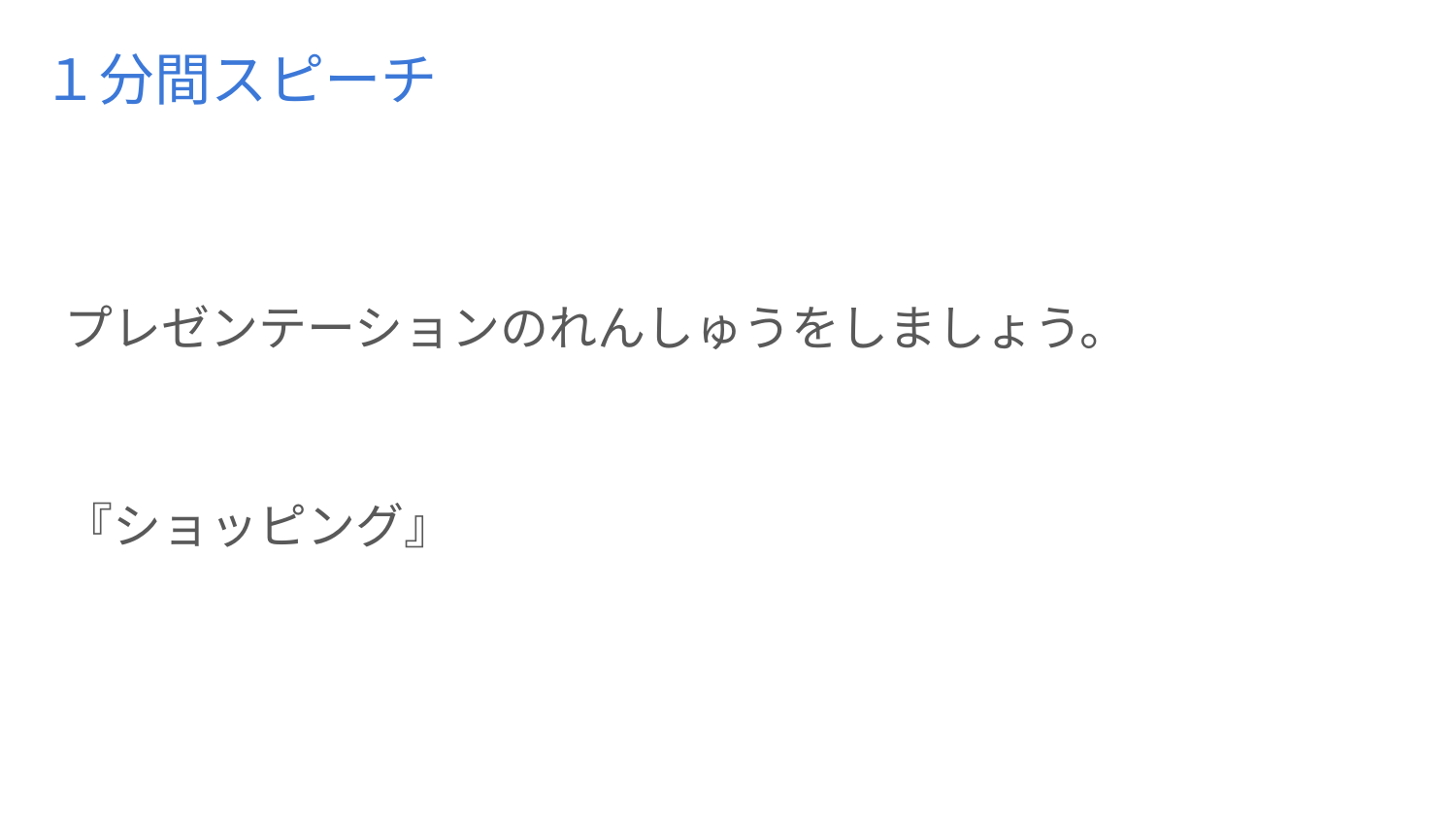

# １分間スピーチ

プレゼンテーションのれんしゅうをしましょう。

『ショッピング』